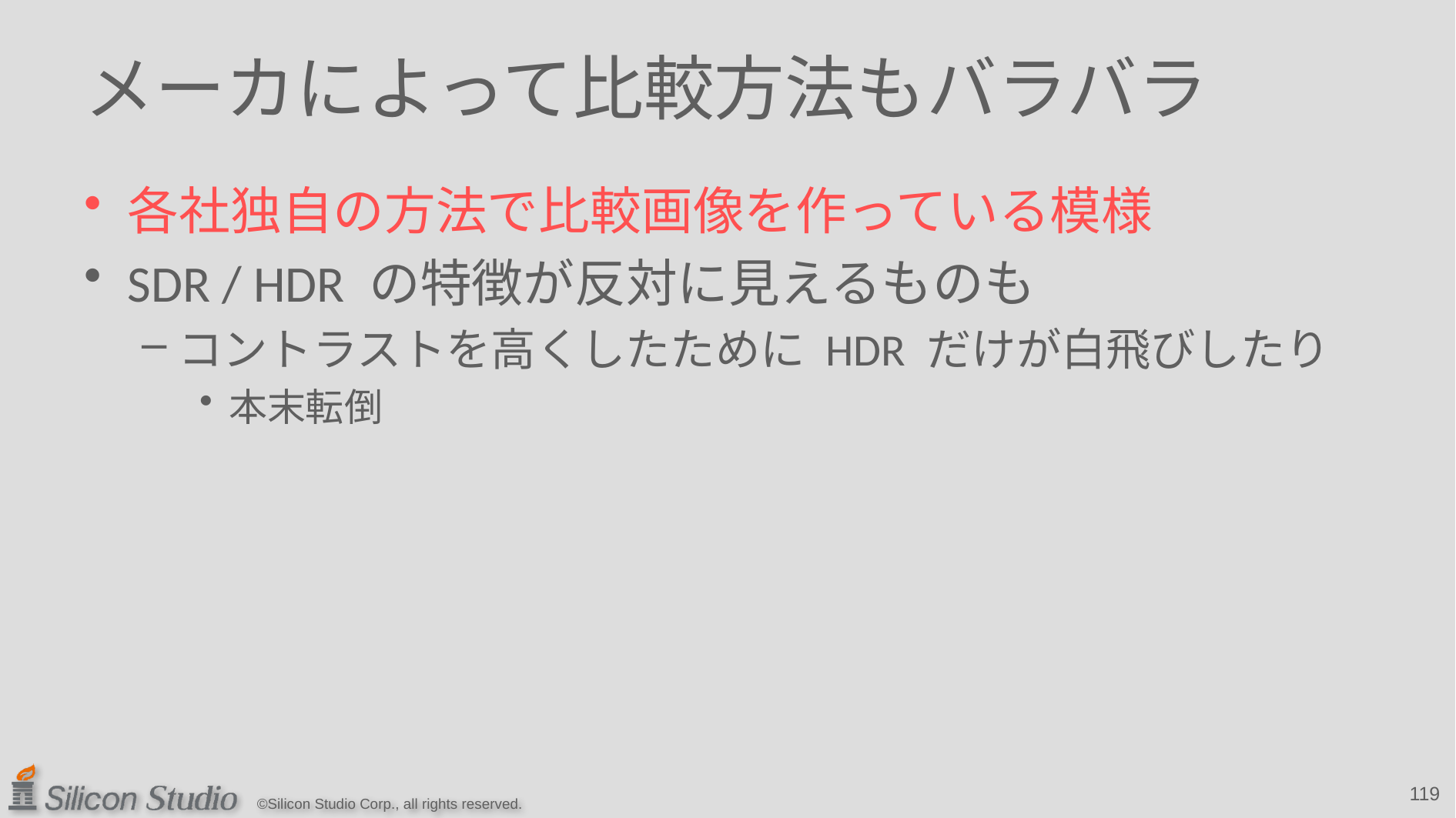

# メーカによって比較方法もバラバラ
各社独自の方法で比較画像を作っている模様
SDR / HDR の特徴が反対に見えるものも
コントラストを高くしたために HDR だけが白飛びしたり
本末転倒
119